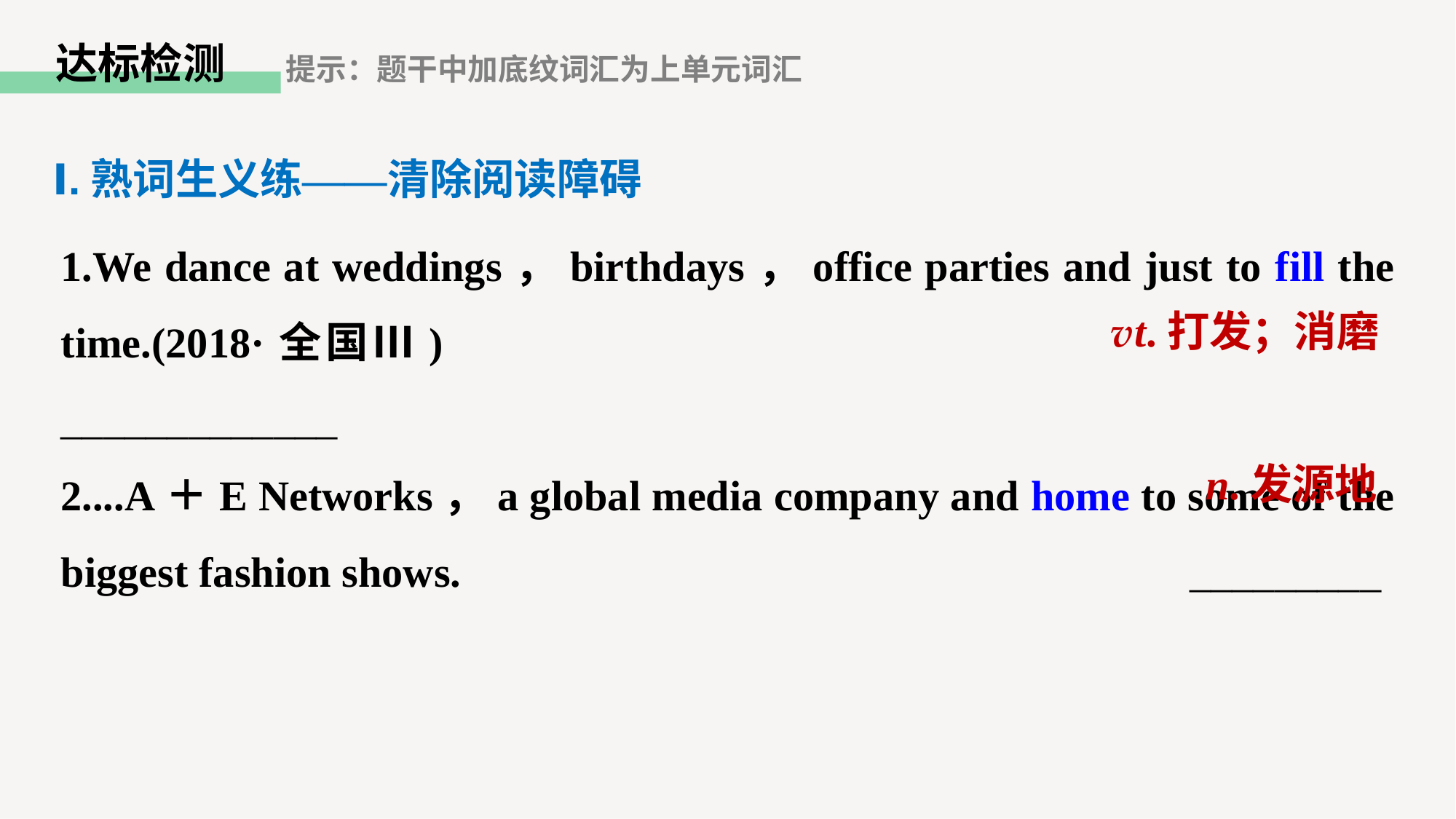

达标检测
提示：题干中加底纹词汇为上单元词汇

Ⅰ.熟词生义练——清除阅读障碍
1.We dance at weddings，birthdays，office parties and just to fill the time.(2018·全国Ⅲ)                                                                  _____________
2....A＋E Networks，a global media company and home to some of the biggest fashion shows.                                                                     _________
vt.打发；消磨
n.发源地